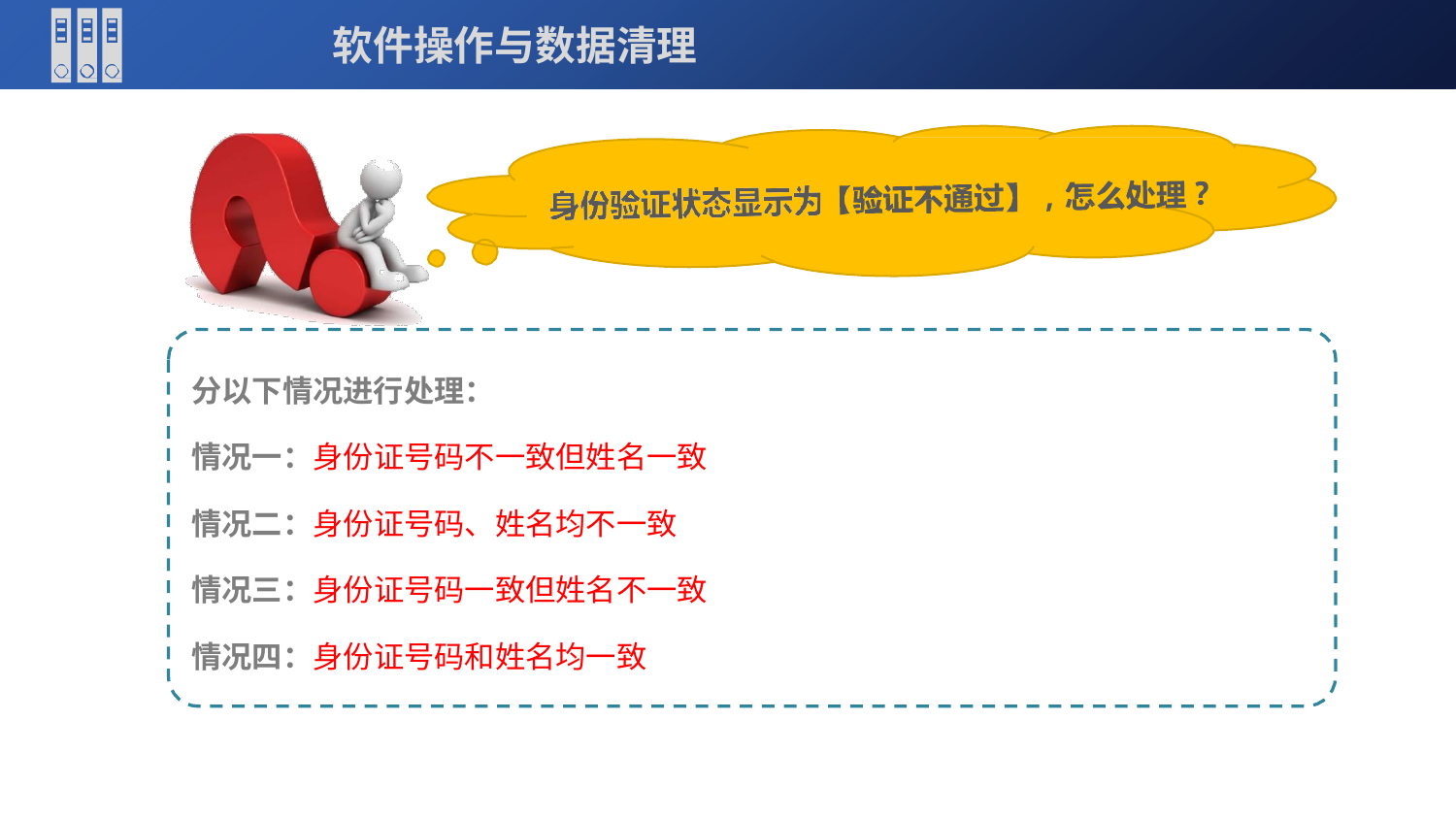

软件操作与数据清理

分以下情况进行处理：
情况一：身份证号码不一致但姓名一致 情况二：身份证号码、姓名均不一致
情况三：身份证号码一致但姓名不一致 情况四：身份证号码和姓名均一致